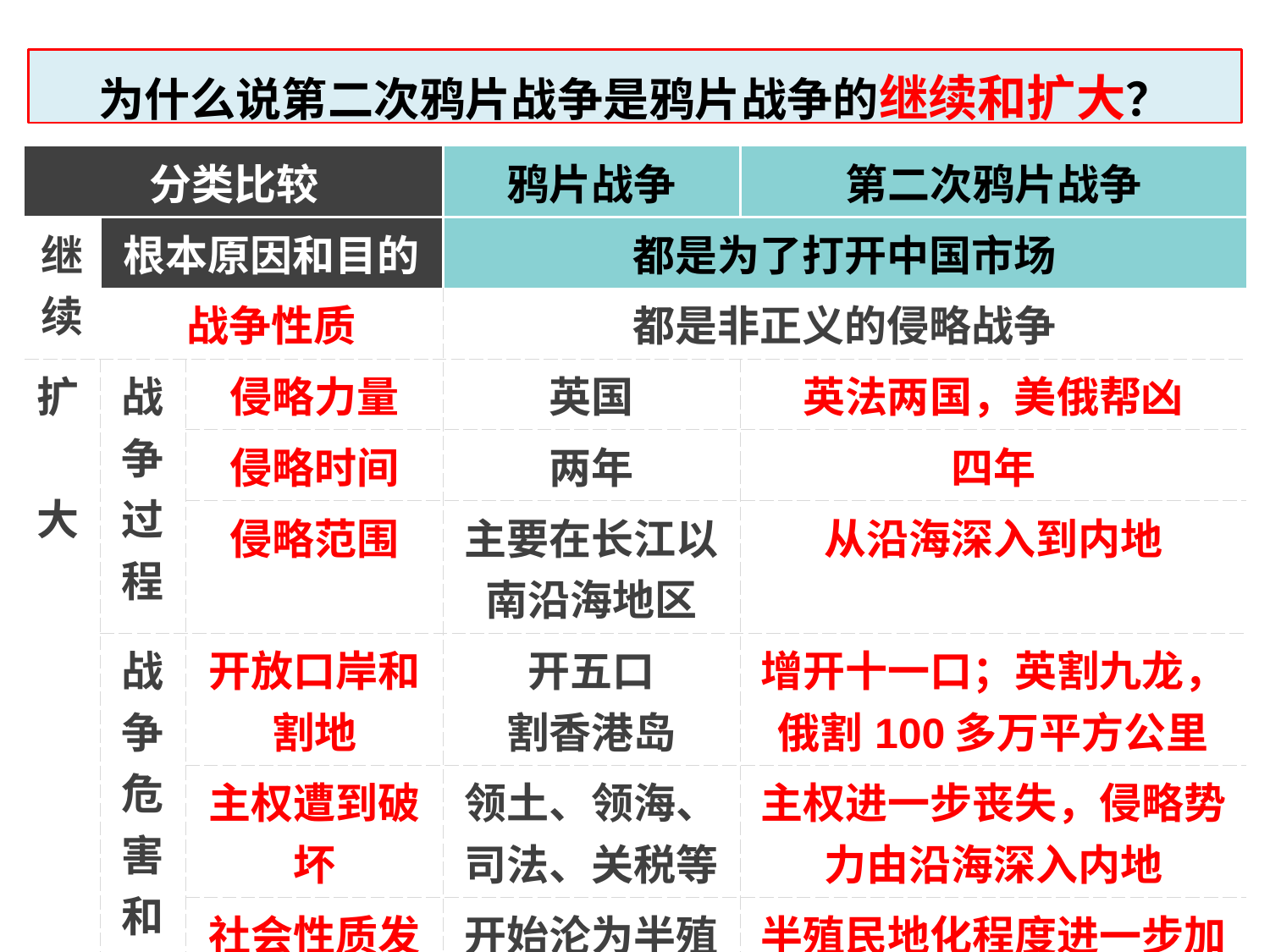

为什么说第二次鸦片战争是鸦片战争的继续和扩大？
| 分类比较 |  |  | 鸦片战争 | 第二次鸦片战争 |
| --- | --- | --- | --- | --- |
| 继续 | 根本原因和目的 |  | 都是为了打开中国市场 |  |
|  | 战争性质 |  | 都是非正义的侵略战争 |  |
| 扩 大 | 战争过程 | 侵略力量 | 英国 | 英法两国，美俄帮凶 |
|  |  | 侵略时间 | 两年 | 四年 |
|  |  | 侵略范围 | 主要在长江以南沿海地区 | 从沿海深入到内地 |
|  | 战争危害和影响 | 开放口岸和割地 | 开五口 割香港岛 | 增开十一口；英割九龙，俄割100多万平方公里 |
|  |  | 主权遭到破坏 | 领土、领海、司法、关税等 | 主权进一步丧失，侵略势力由沿海深入内地 |
|  |  | 社会性质发生变化 | 开始沦为半殖民地 | 半殖民地化程度进一步加深 |